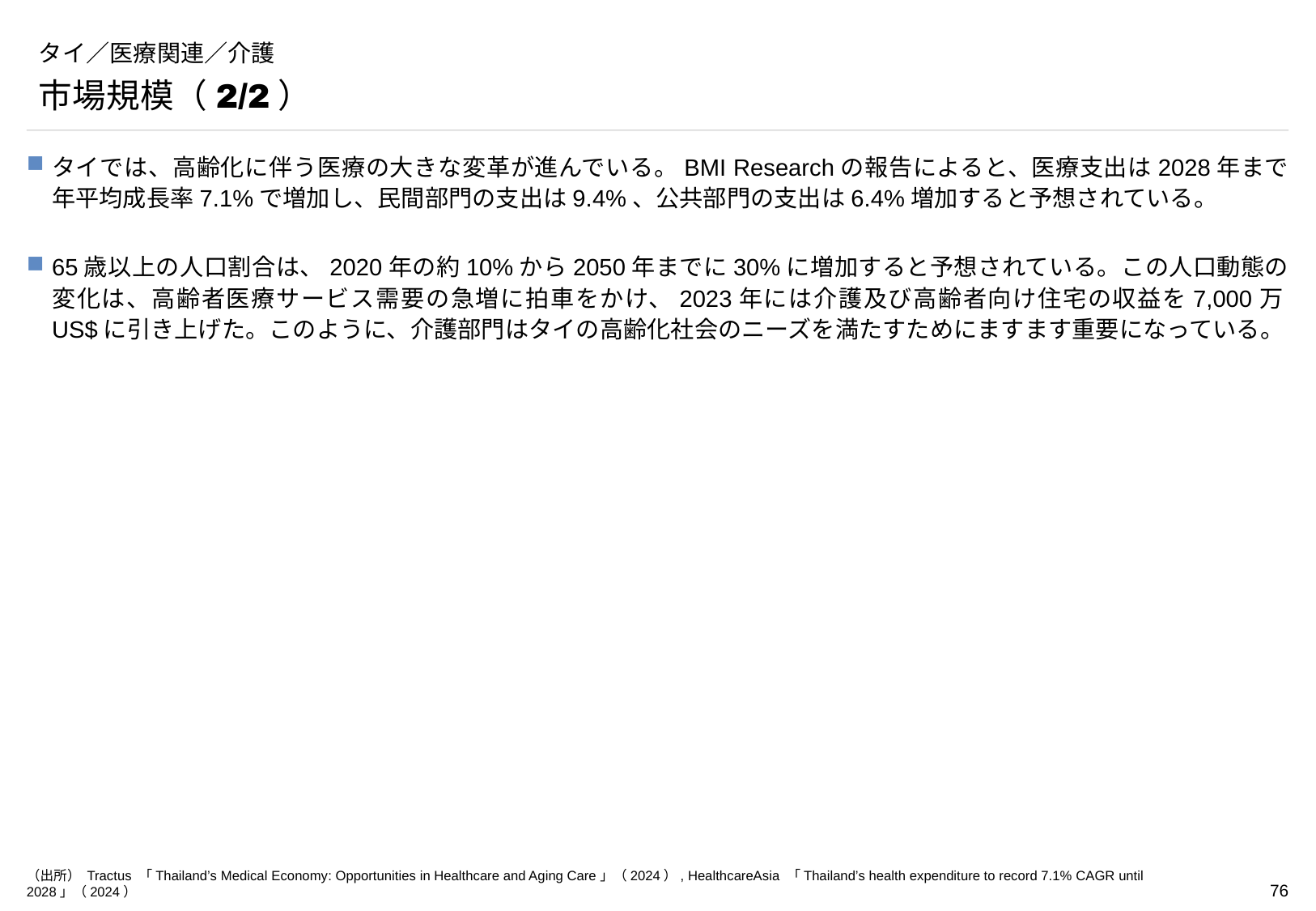

# タイ／医療関連／介護
市場規模（2/2）
タイでは、高齢化に伴う医療の大きな変革が進んでいる。BMI Researchの報告によると、医療支出は2028年まで年平均成長率7.1%で増加し、民間部門の支出は9.4%、公共部門の支出は6.4%増加すると予想されている。

65歳以上の人口割合は、2020年の約10%から2050年までに30%に増加すると予想されている。この人口動態の変化は、高齢者医療サービス需要の急増に拍車をかけ、2023年には介護及び高齢者向け住宅の収益を7,000万US$に引き上げた。このように、介護部門はタイの高齢化社会のニーズを満たすためにますます重要になっている。
（出所） Tractus 「Thailand’s Medical Economy: Opportunities in Healthcare and Aging Care」（2024）, HealthcareAsia 「Thailand’s health expenditure to record 7.1% CAGR until 2028」（2024）